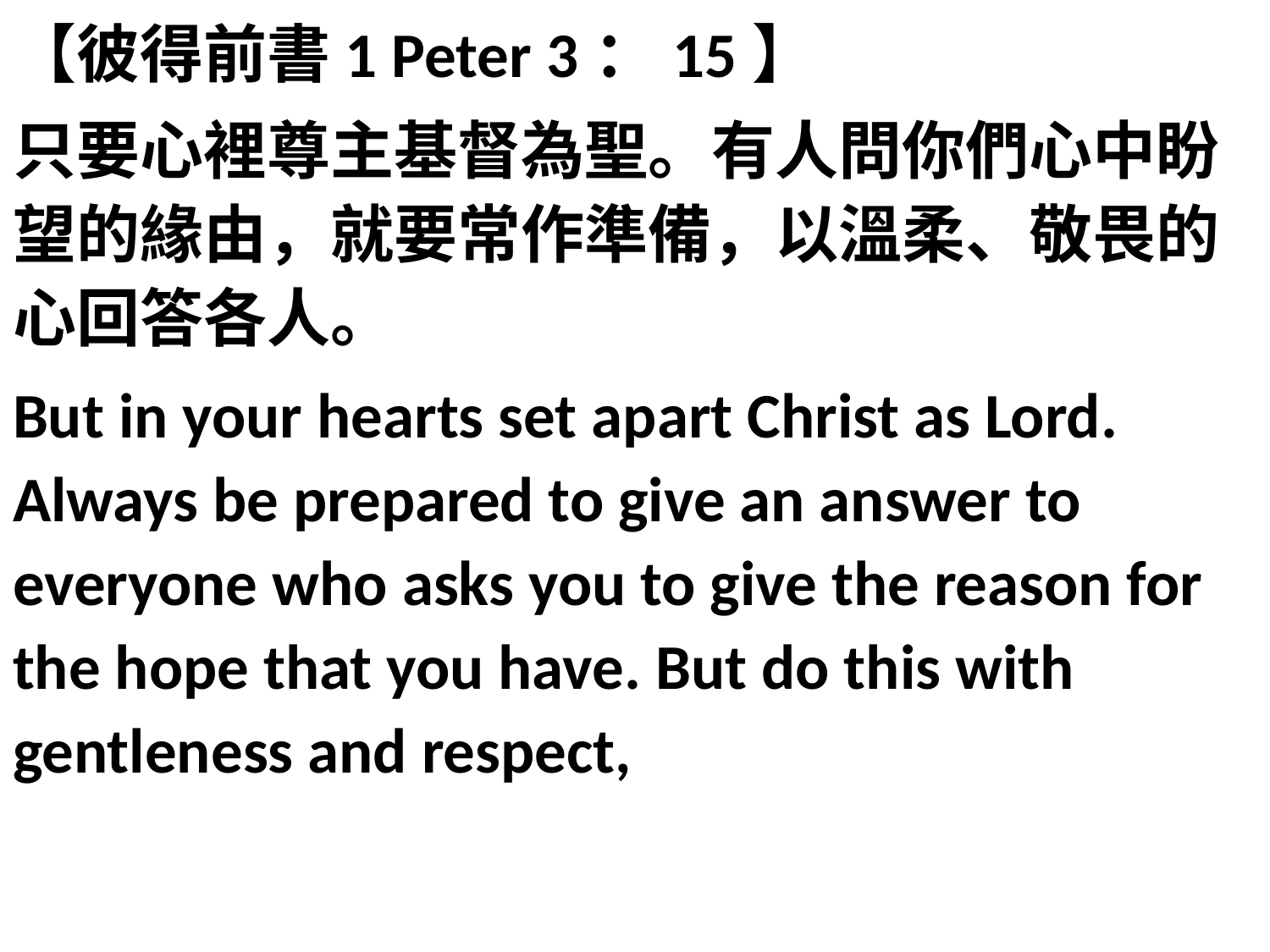

【彼得前書1 Peter 3：15】
只要心裡尊主基督為聖。有人問你們心中盼望的緣由，就要常作準備，以溫柔、敬畏的心回答各人。
But in your hearts set apart Christ as Lord. Always be prepared to give an answer to everyone who asks you to give the reason for the hope that you have. But do this with gentleness and respect,